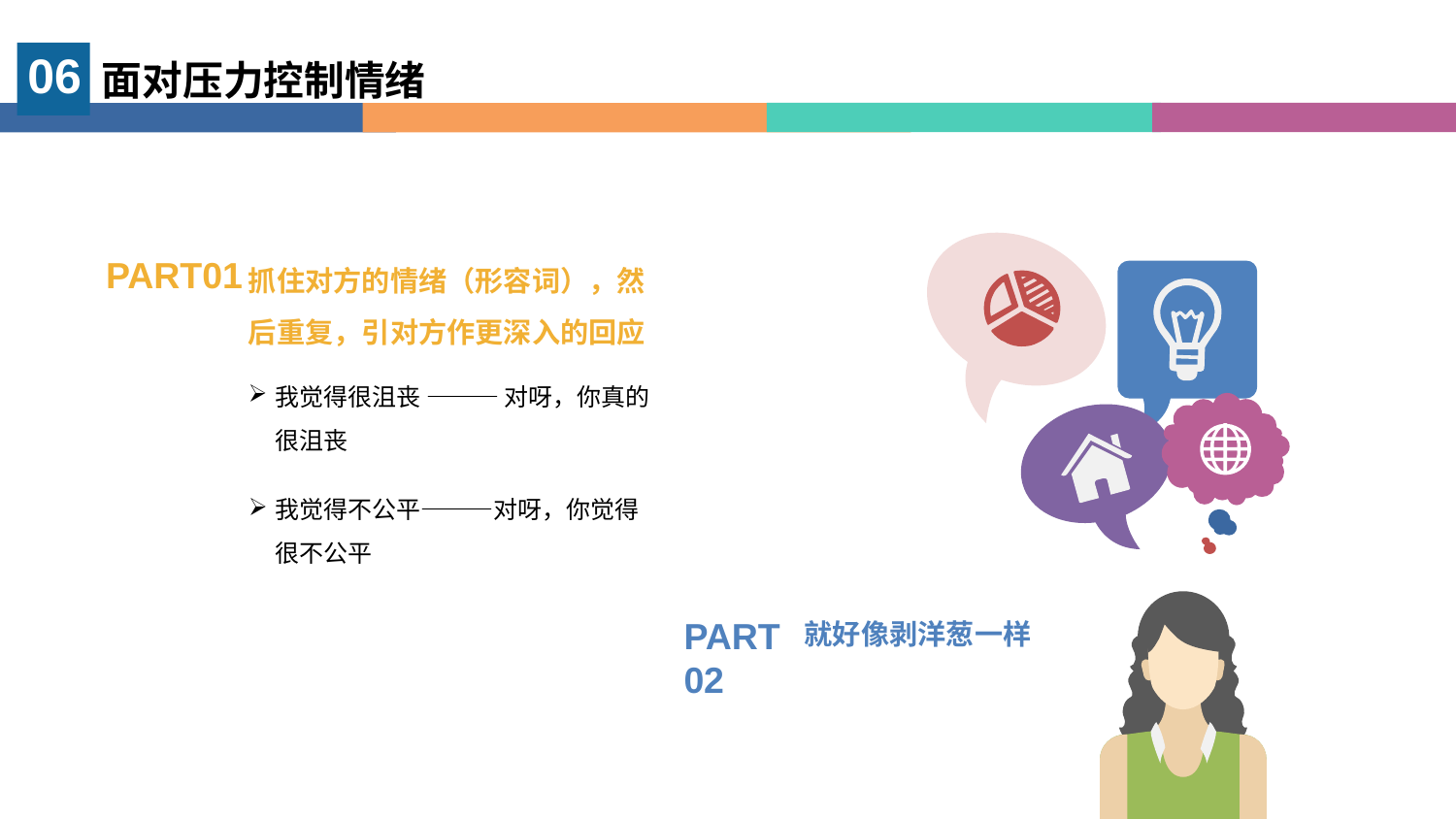

06

面对压力控制情绪

抓住对方的情绪（形容词），然后重复，引对方作更深入的回应
PART01
我觉得很沮丧 ——— 对呀，你真的很沮丧
我觉得不公平———对呀，你觉得很不公平
PART02
就好像剥洋葱一样